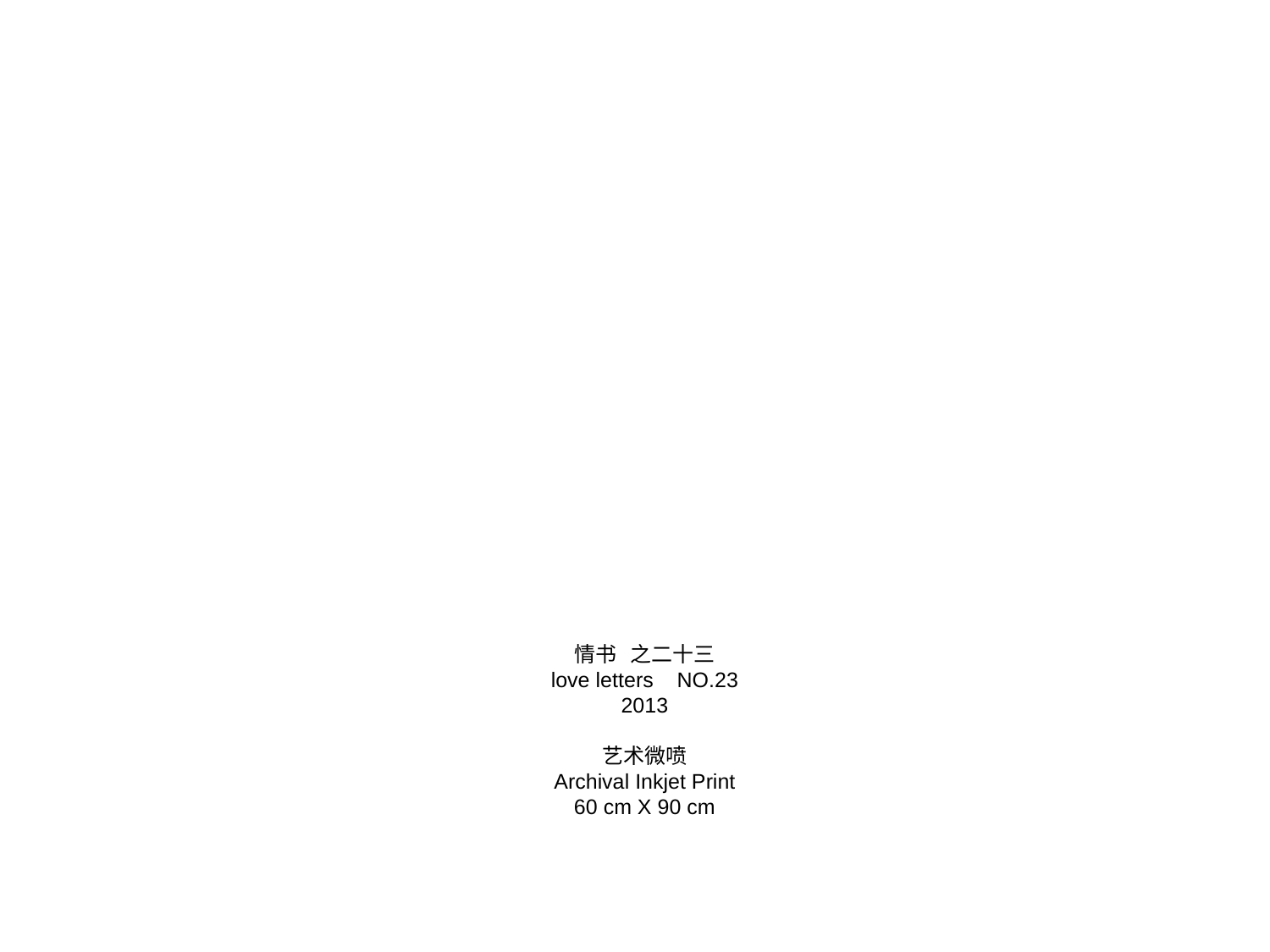

情书   之二十三
love letters    NO.23
2013

艺术微喷
Archival Inkjet Print
60 cm X 90 cm